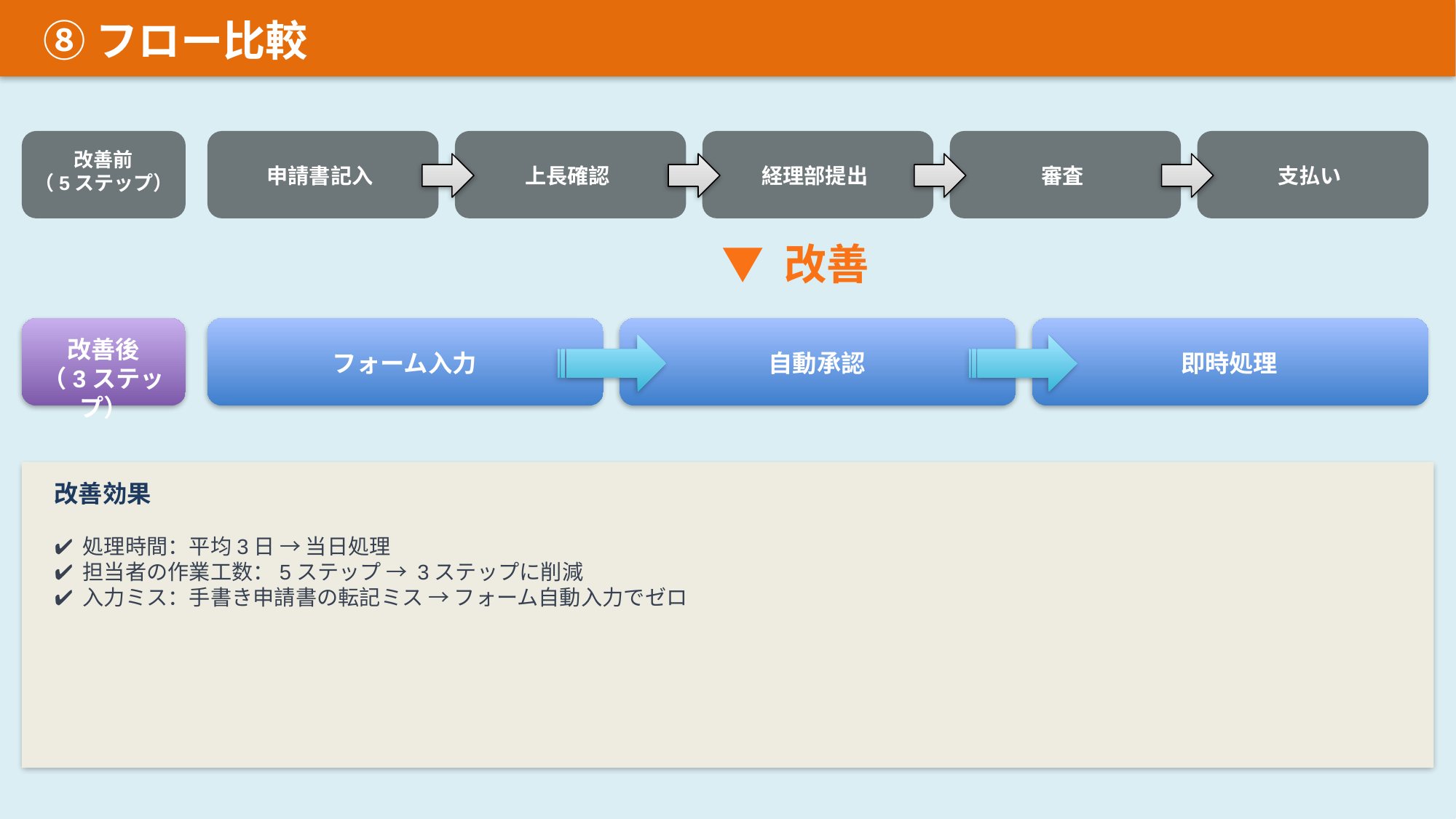

⑧フロー比較

改善前
（5ステップ）

申請書記入
上長確認
経理部提出
審査
支払い
▼ 改善

改善後
（3ステップ）

フォーム入力
自動承認
即時処理

改善効果
✔ 処理時間：平均3日 → 当日処理
✔ 担当者の作業工数：5ステップ → 3ステップに削減
✔ 入力ミス：手書き申請書の転記ミス → フォーム自動入力でゼロ